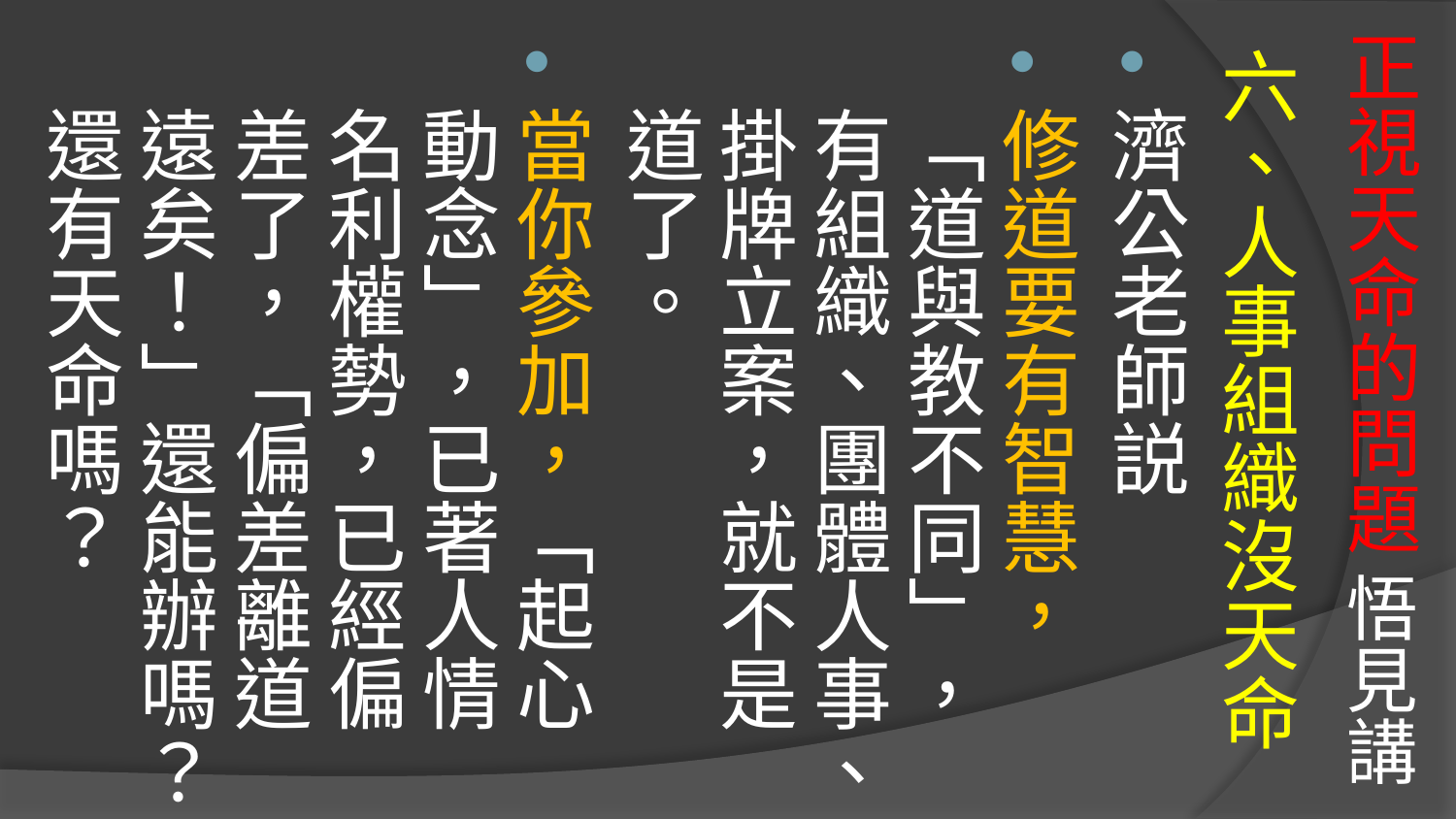

# 正視天命的問題 悟見講
六、人事組織沒天命
濟公老師説
修道要有智慧，「道與教不同」，有組織、團體人事、掛牌立案，就不是道了。
當你參加，「起心動念」，已著人情名利權勢，已經偏差了，「偏差離道遠矣！」還能辦嗎？還有天命嗎？